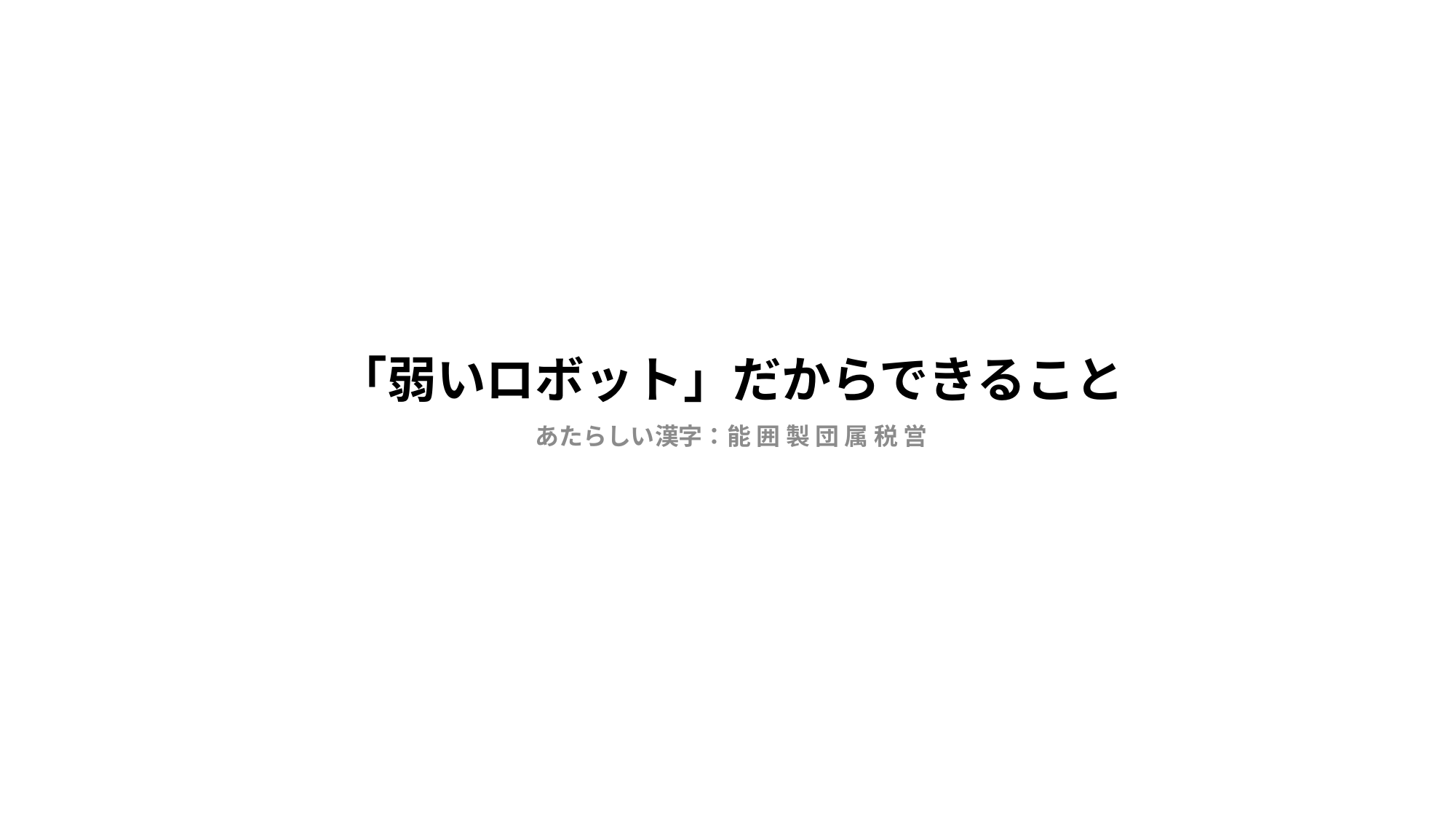

# 「弱いロボット」だからできること
あたらしい漢字：能 囲 製 団 属 税 営